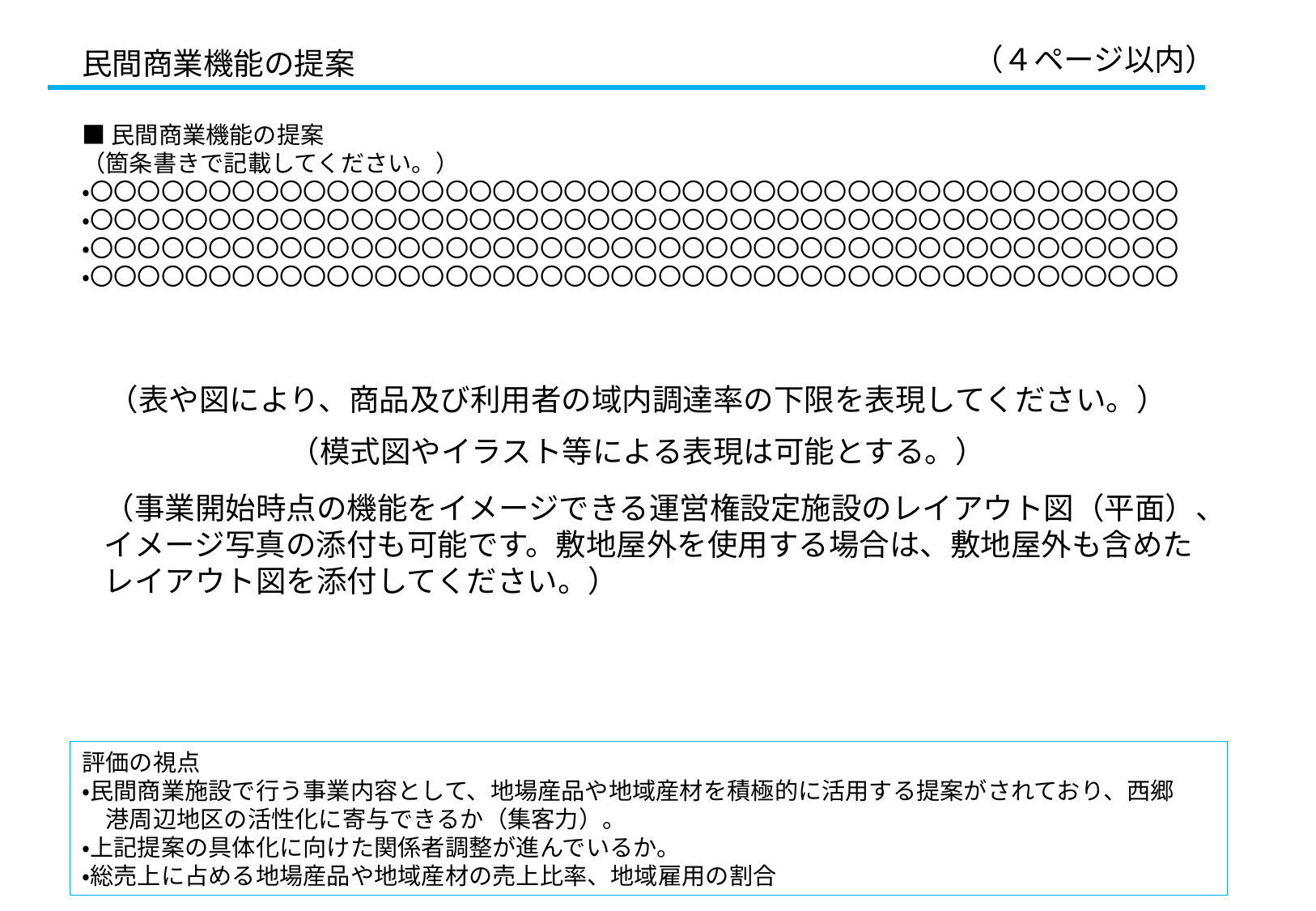

（４ページ以内）
民間商業機能の提案
■民間商業機能の提案
（箇条書きで記載してください。）
・〇〇〇〇〇〇〇〇〇〇〇〇〇〇〇〇〇〇〇〇〇〇〇〇〇〇〇〇〇〇〇〇〇〇〇〇〇〇〇〇〇〇〇〇〇〇
・〇〇〇〇〇〇〇〇〇〇〇〇〇〇〇〇〇〇〇〇〇〇〇〇〇〇〇〇〇〇〇〇〇〇〇〇〇〇〇〇〇〇〇〇〇〇
・〇〇〇〇〇〇〇〇〇〇〇〇〇〇〇〇〇〇〇〇〇〇〇〇〇〇〇〇〇〇〇〇〇〇〇〇〇〇〇〇〇〇〇〇〇〇
・〇〇〇〇〇〇〇〇〇〇〇〇〇〇〇〇〇〇〇〇〇〇〇〇〇〇〇〇〇〇〇〇〇〇〇〇〇〇〇〇〇〇〇〇〇〇
（表や図により、商品及び利用者の域内調達率の下限を表現してください。）
（模式図やイラスト等による表現は可能とする。）
（事業開始時点の機能をイメージできる運営権設定施設のレイアウト図（平面）、イメージ写真の添付も可能です。敷地屋外を使用する場合は、敷地屋外も含めたレイアウト図を添付してください。）
評価の視点
・民間商業施設で行う事業内容として、地場産品や地域産材を積極的に活用する提案がされており、西郷
　港周辺地区の活性化に寄与できるか（集客力）。
・上記提案の具体化に向けた関係者調整が進んでいるか。
・総売上に占める地場産品や地域産材の売上比率、地域雇用の割合